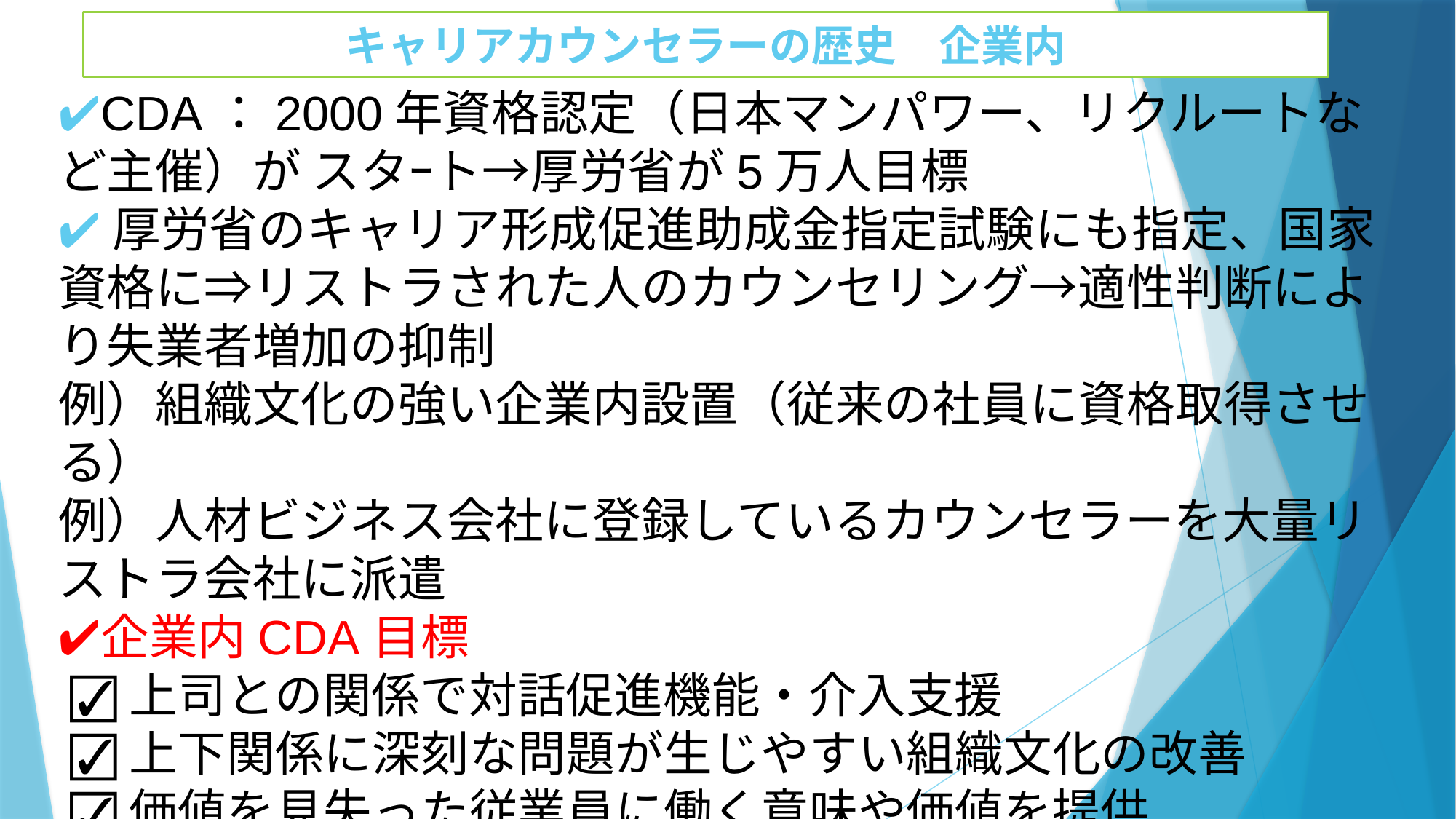

キャリアカウンセラーの歴史　企業内
✔CDA：2000年資格認定（日本マンパワー、リクルートなど主催）が スタｰト→厚労省が5万人目標
✔厚労省のキャリア形成促進助成金指定試験にも指定、国家資格に⇒リストラされた人のカウンセリング→適性判断により失業者増加の抑制
例）組織文化の強い企業内設置（従来の社員に資格取得させる）
例）人材ビジネス会社に登録しているカウンセラーを大量リストラ会社に派遣
✔企業内CDA目標
 ☑上司との関係で対話促進機能・介入支援
 ☑上下関係に深刻な問題が生じやすい組織文化の改善
 ☑価値を見失った従業員に働く意味や価値を提供